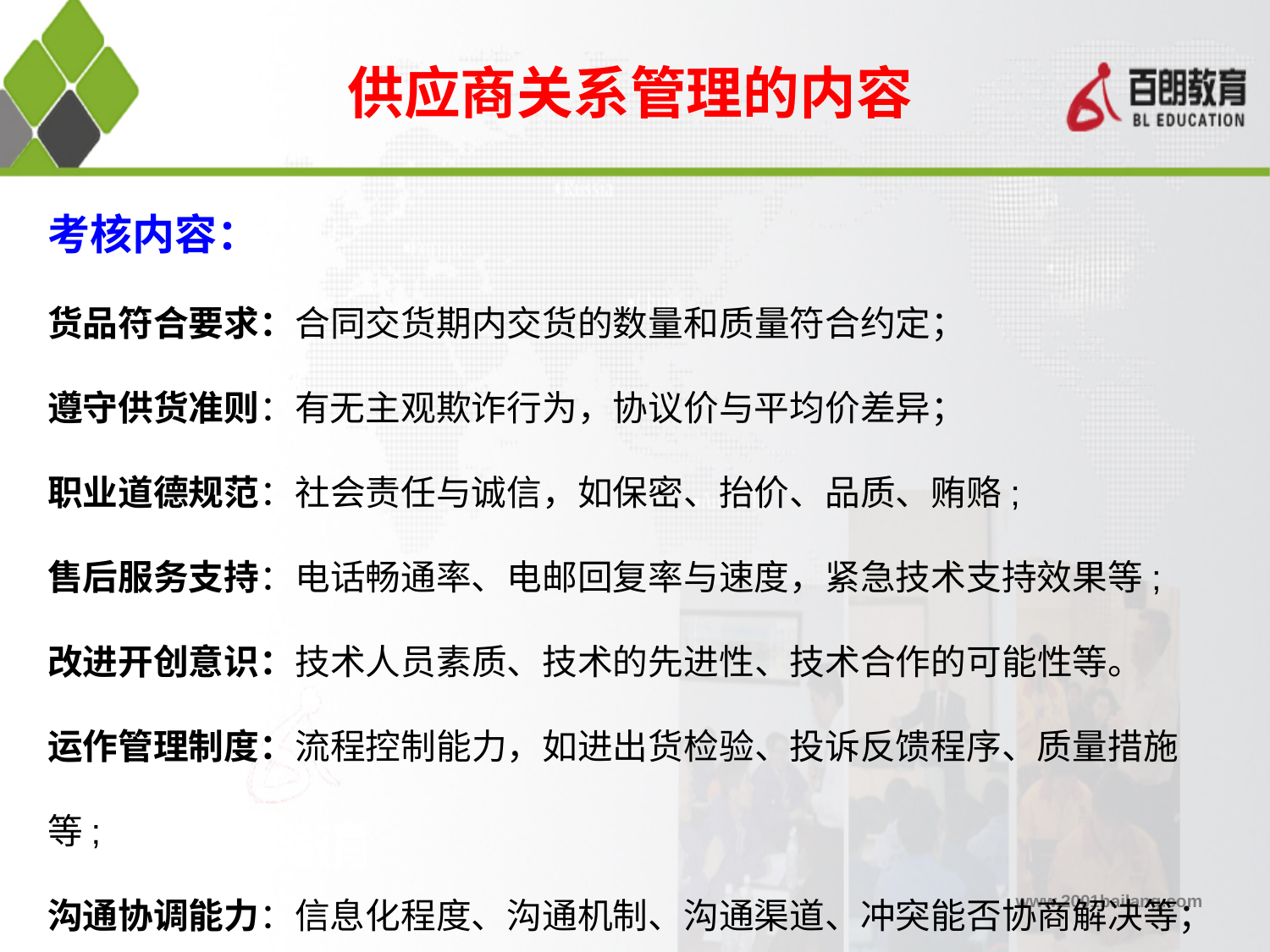

供应商关系管理的内容
考核内容：
货品符合要求：合同交货期内交货的数量和质量符合约定；
遵守供货准则：有无主观欺诈行为，协议价与平均价差异；
职业道德规范：社会责任与诚信，如保密、抬价、品质、贿赂;
售后服务支持：电话畅通率、电邮回复率与速度，紧急技术支持效果等;
改进开创意识：技术人员素质、技术的先进性、技术合作的可能性等。
运作管理制度：流程控制能力，如进出货检验、投诉反馈程序、质量措施等;
沟通协调能力：信息化程度、沟通机制、沟通渠道、冲突能否协商解决等；
风险应对能力：保证企业的生产和经营的稳定性。